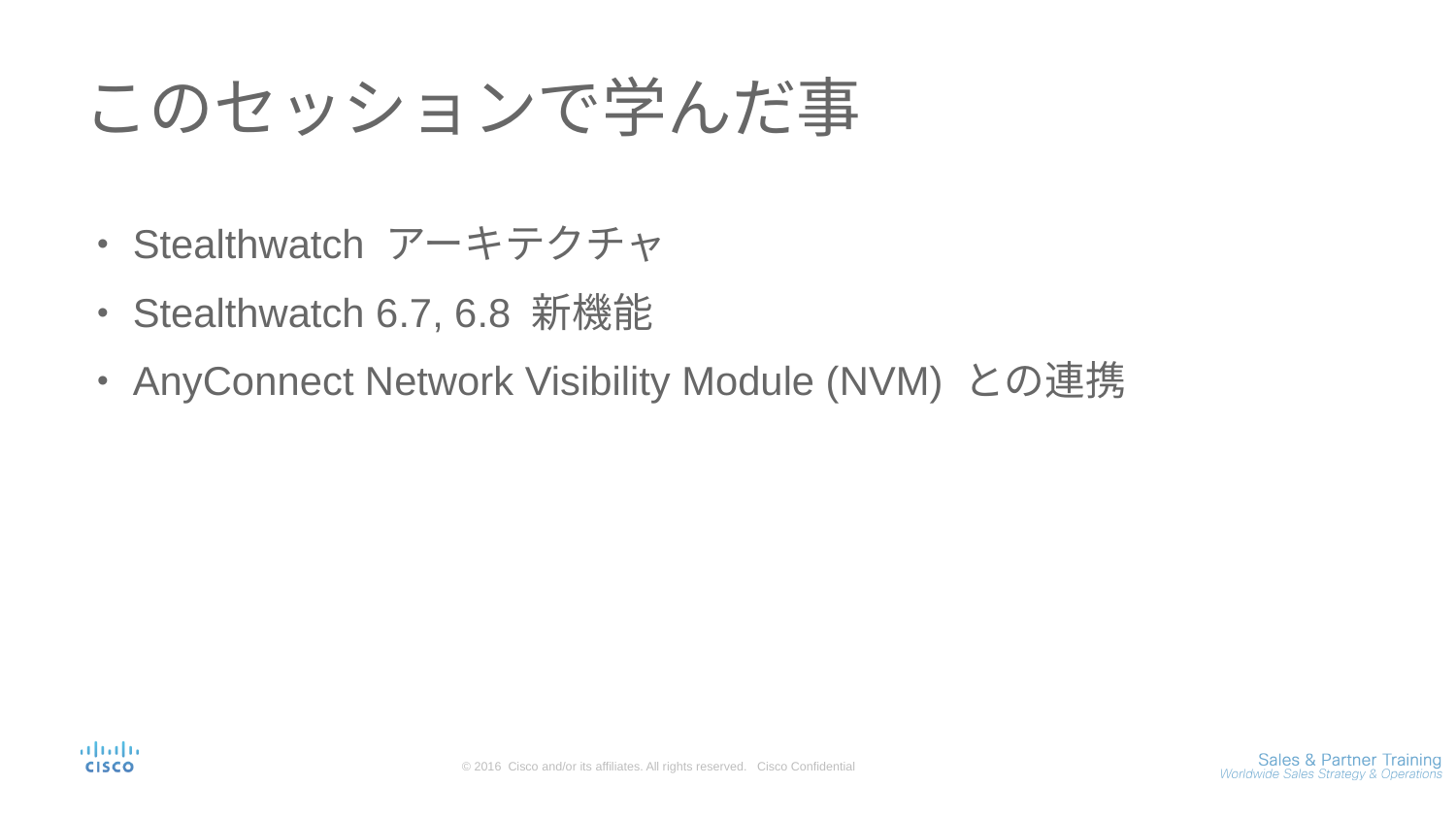

# このセッションで学んだ事
Stealthwatch アーキテクチャ
Stealthwatch 6.7, 6.8 新機能
AnyConnect Network Visibility Module (NVM) との連携